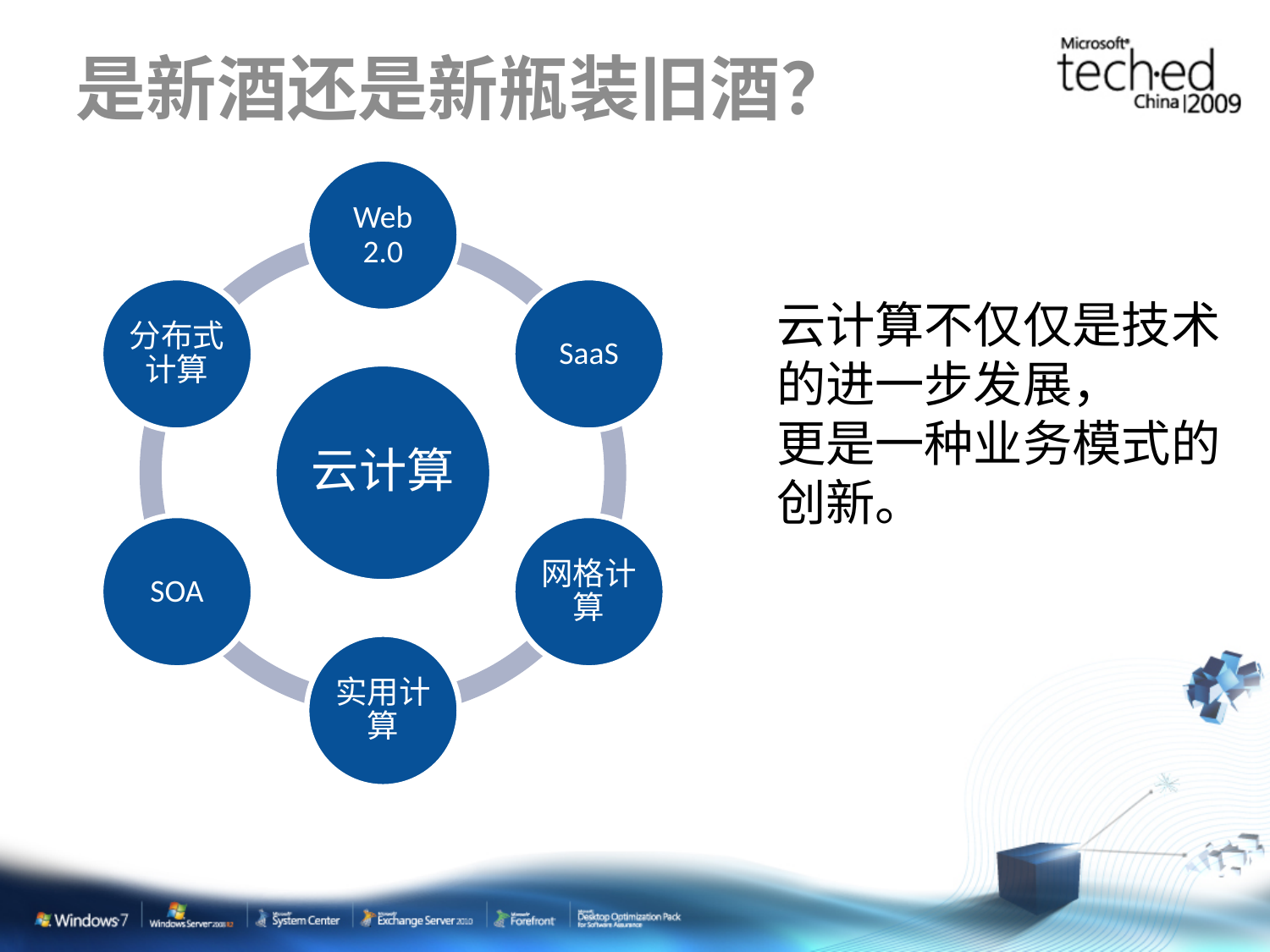

# 是新酒还是新瓶装旧酒？
云计算
Web 2.0
SaaS
网格计算
实用计算
SOA
分布式计算
云计算不仅仅是技术的进一步发展，
更是一种业务模式的创新。